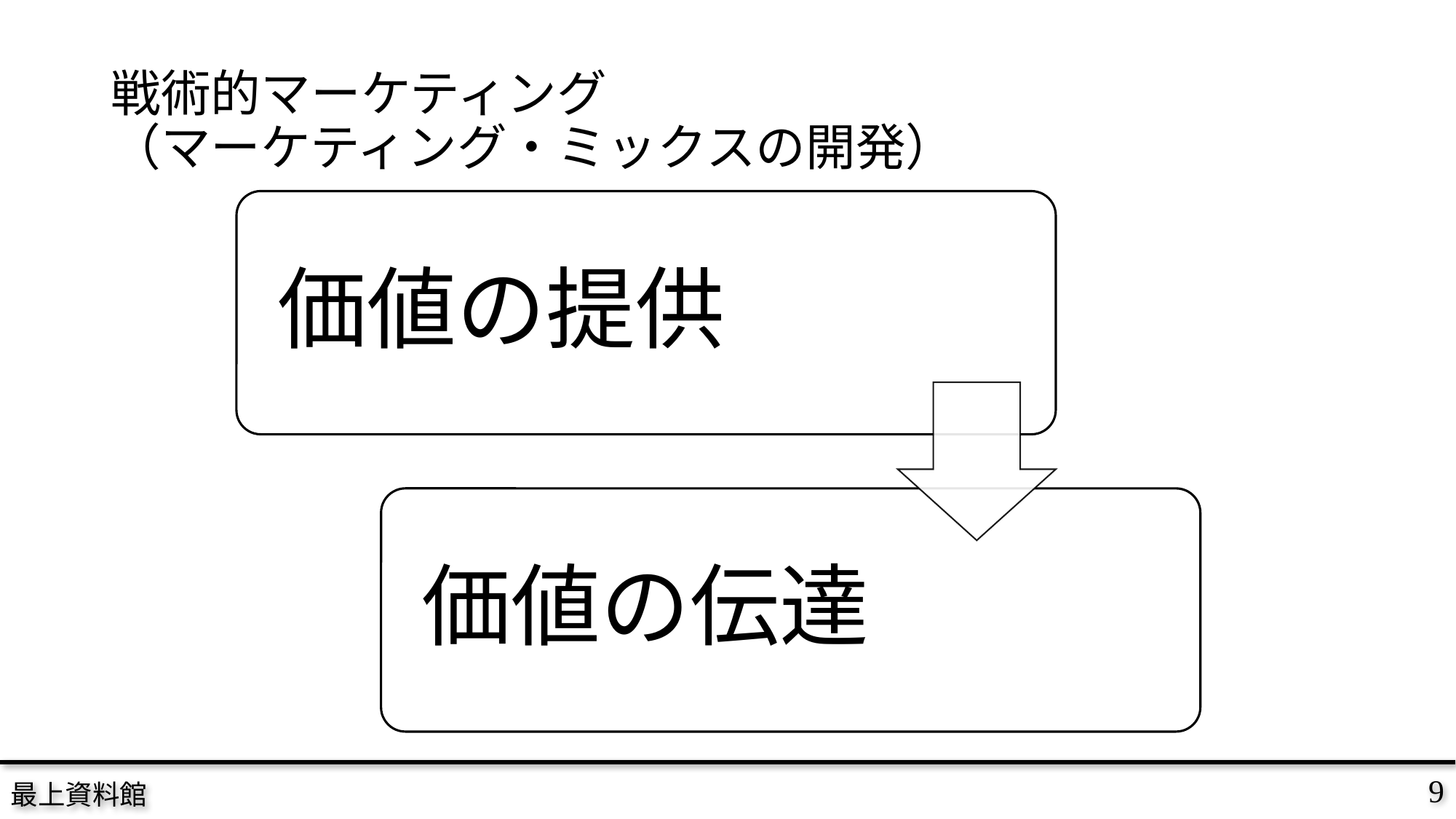

# 戦術的マーケティング （マーケティング・ミックスの開発）
価値の提供
価値の伝達